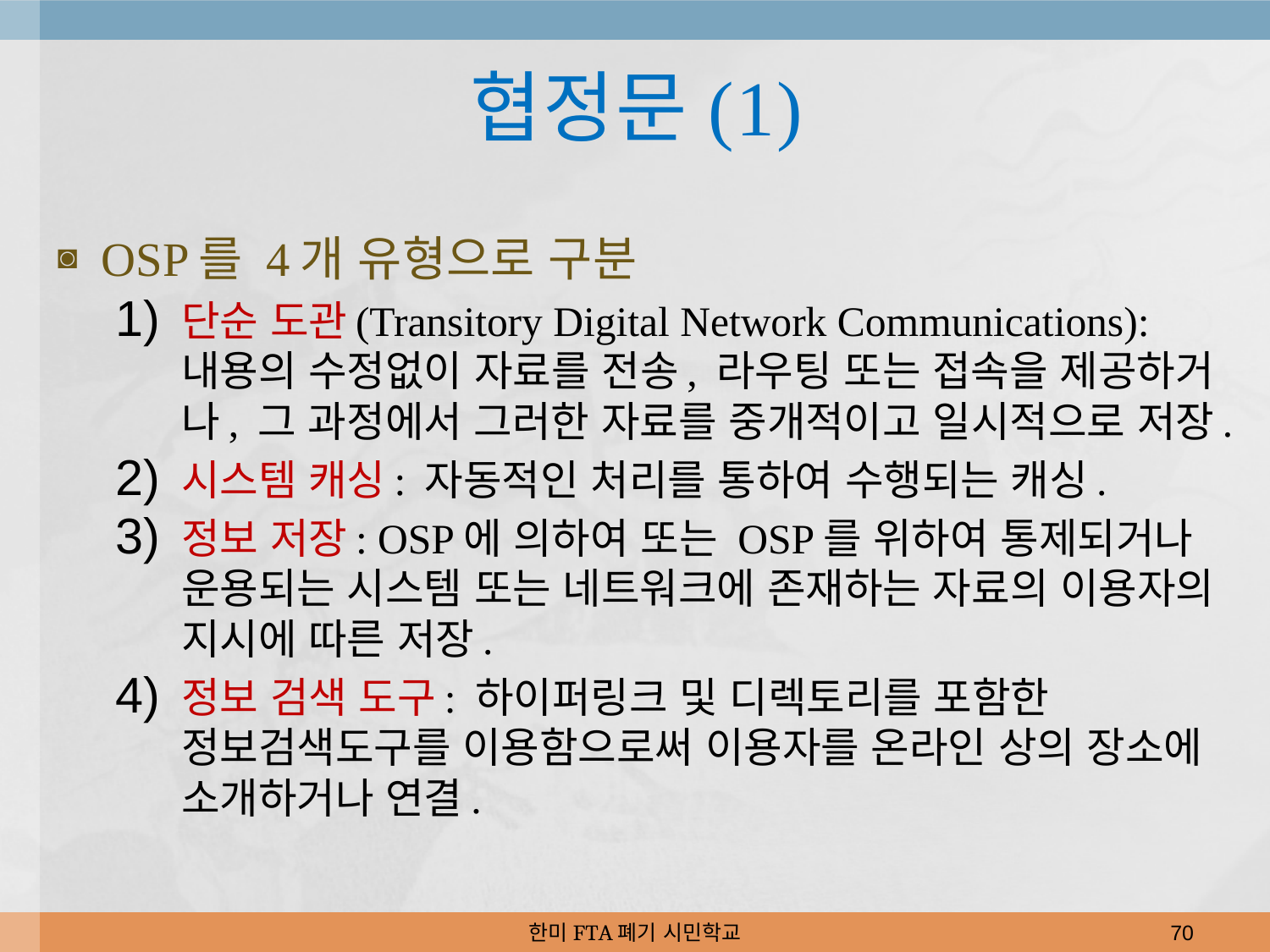

# 협정문(1)
OSP를 4개 유형으로 구분
단순 도관(Transitory Digital Network Communications): 내용의 수정없이 자료를 전송, 라우팅 또는 접속을 제공하거나, 그 과정에서 그러한 자료를 중개적이고 일시적으로 저장.
시스템 캐싱: 자동적인 처리를 통하여 수행되는 캐싱.
정보 저장: OSP에 의하여 또는 OSP를 위하여 통제되거나 운용되는 시스템 또는 네트워크에 존재하는 자료의 이용자의 지시에 따른 저장.
정보 검색 도구: 하이퍼링크 및 디렉토리를 포함한 정보검색도구를 이용함으로써 이용자를 온라인 상의 장소에 소개하거나 연결.
한미FTA폐기 시민학교
70